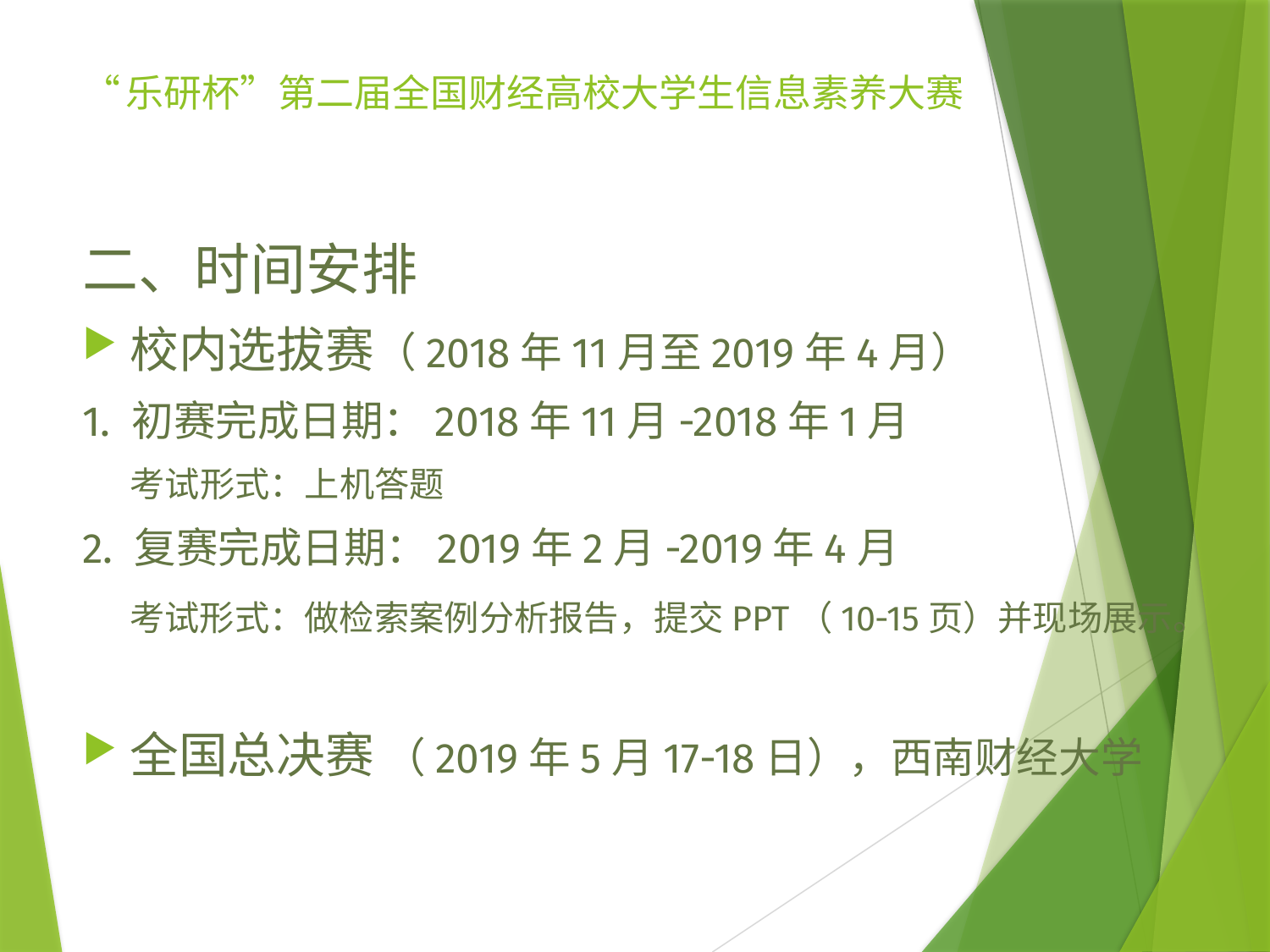

# “乐研杯”第二届全国财经高校大学生信息素养大赛
二、时间安排
校内选拔赛（2018年11月至2019年4月）
1. 初赛完成日期：2018年11月-2018年1月
     考试形式：上机答题
2. 复赛完成日期：2019年2月-2019年4月
    考试形式：做检索案例分析报告，提交PPT（10-15页）并现场展示。

全国总决赛 （2019年5月17-18日），西南财经大学